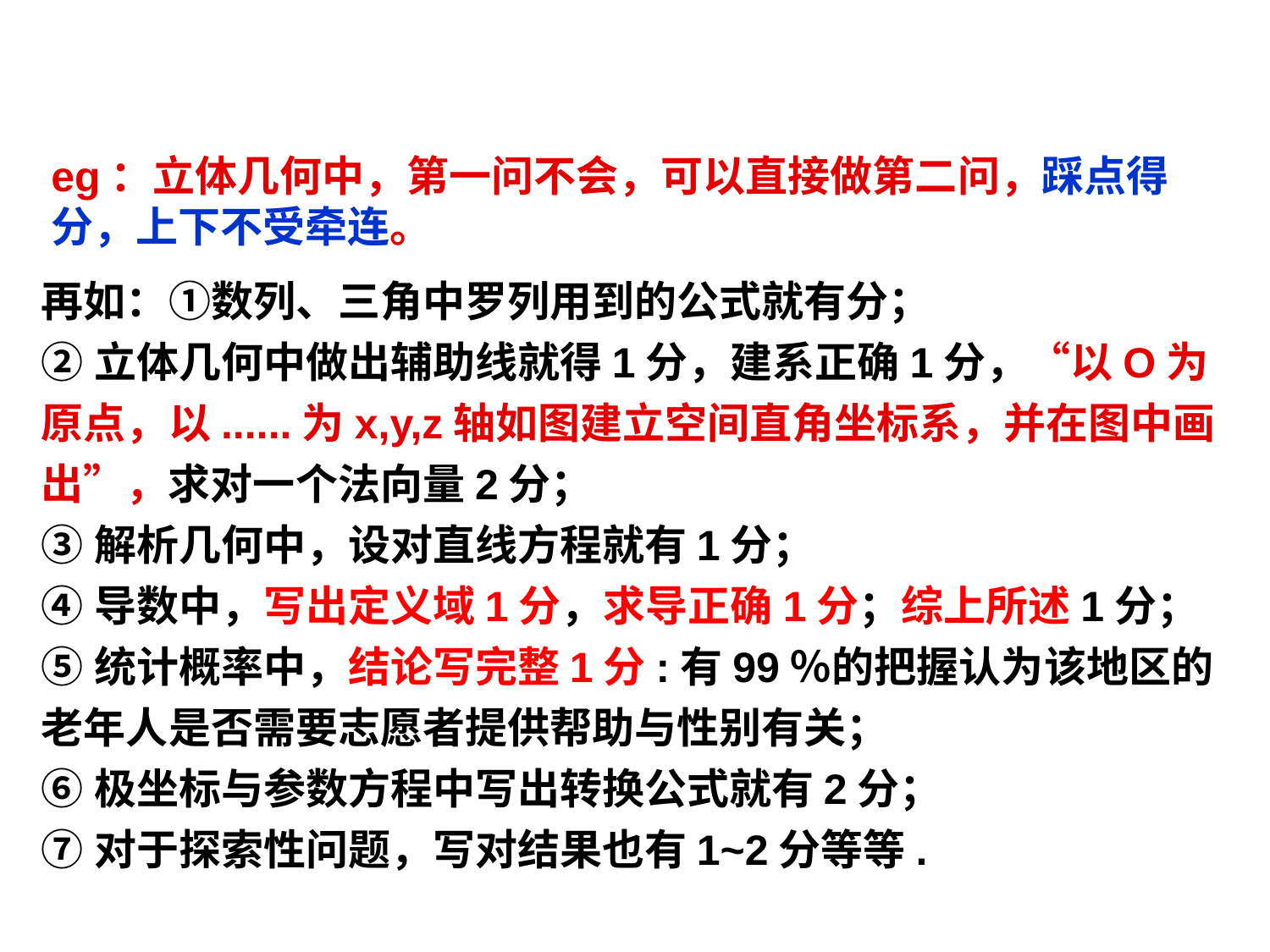

eg：立体几何中，第一问不会，可以直接做第二问，踩点得分，上下不受牵连。
再如：①数列、三角中罗列用到的公式就有分；
②立体几何中做出辅助线就得1分，建系正确1分，“以O为原点，以......为x,y,z轴如图建立空间直角坐标系，并在图中画出”，求对一个法向量2分；
③解析几何中，设对直线方程就有1分；
④导数中，写出定义域1分，求导正确1分；综上所述1分；
⑤统计概率中，结论写完整1分:有99％的把握认为该地区的老年人是否需要志愿者提供帮助与性别有关；
⑥极坐标与参数方程中写出转换公式就有2分；
⑦对于探索性问题，写对结果也有1~2分等等.